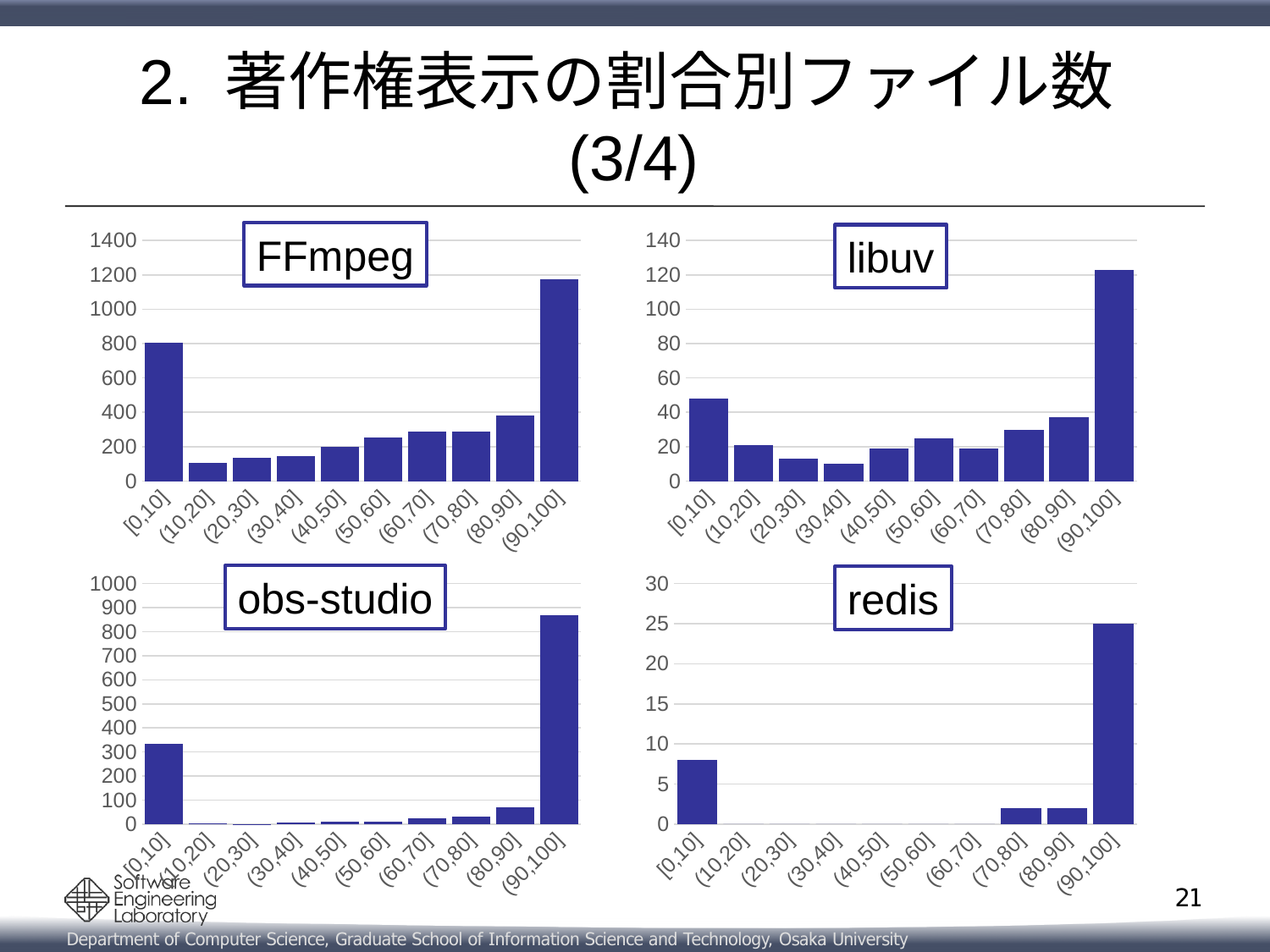

# 2. 著作権表示の割合別ファイル数(3/4)

### Chart

| Category | 列1 |
|---|---|
| [0,10] | 806.0 |
| (10,20] | 106.0 |
| (20,30] | 134.0 |
| (30,40] | 143.0 |
| (40,50] | 199.0 |
| (50,60] | 255.0 |
| (60,70] | 288.0 |
| (70,80] | 290.0 |
| (80,90] | 380.0 |
| (90,100] | 1176.0 |
FFmpeg

### Chart

| Category | 列1 |
|---|---|
| [0,10] | 48.0 |
| (10,20] | 21.0 |
| (20,30] | 13.0 |
| (30,40] | 10.0 |
| (40,50] | 19.0 |
| (50,60] | 25.0 |
| (60,70] | 19.0 |
| (70,80] | 30.0 |
| (80,90] | 37.0 |
| (90,100] | 123.0 |
libuv

### Chart

| Category | 列1 |
|---|---|
| [0,10] | 333.0 |
| (10,20] | 4.0 |
| (20,30] | 1.0 |
| (30,40] | 5.0 |
| (40,50] | 9.0 |
| (50,60] | 11.0 |
| (60,70] | 25.0 |
| (70,80] | 31.0 |
| (80,90] | 71.0 |
| (90,100] | 869.0 |
obs-studio

### Chart

| Category | 列1 |
|---|---|
| [0,10] | 8.0 |
| (10,20] | 0.0 |
| (20,30] | 0.0 |
| (30,40] | 0.0 |
| (40,50] | 0.0 |
| (50,60] | 0.0 |
| (60,70] | 0.0 |
| (70,80] | 2.0 |
| (80,90] | 2.0 |
| (90,100] | 25.0 |
redis
21